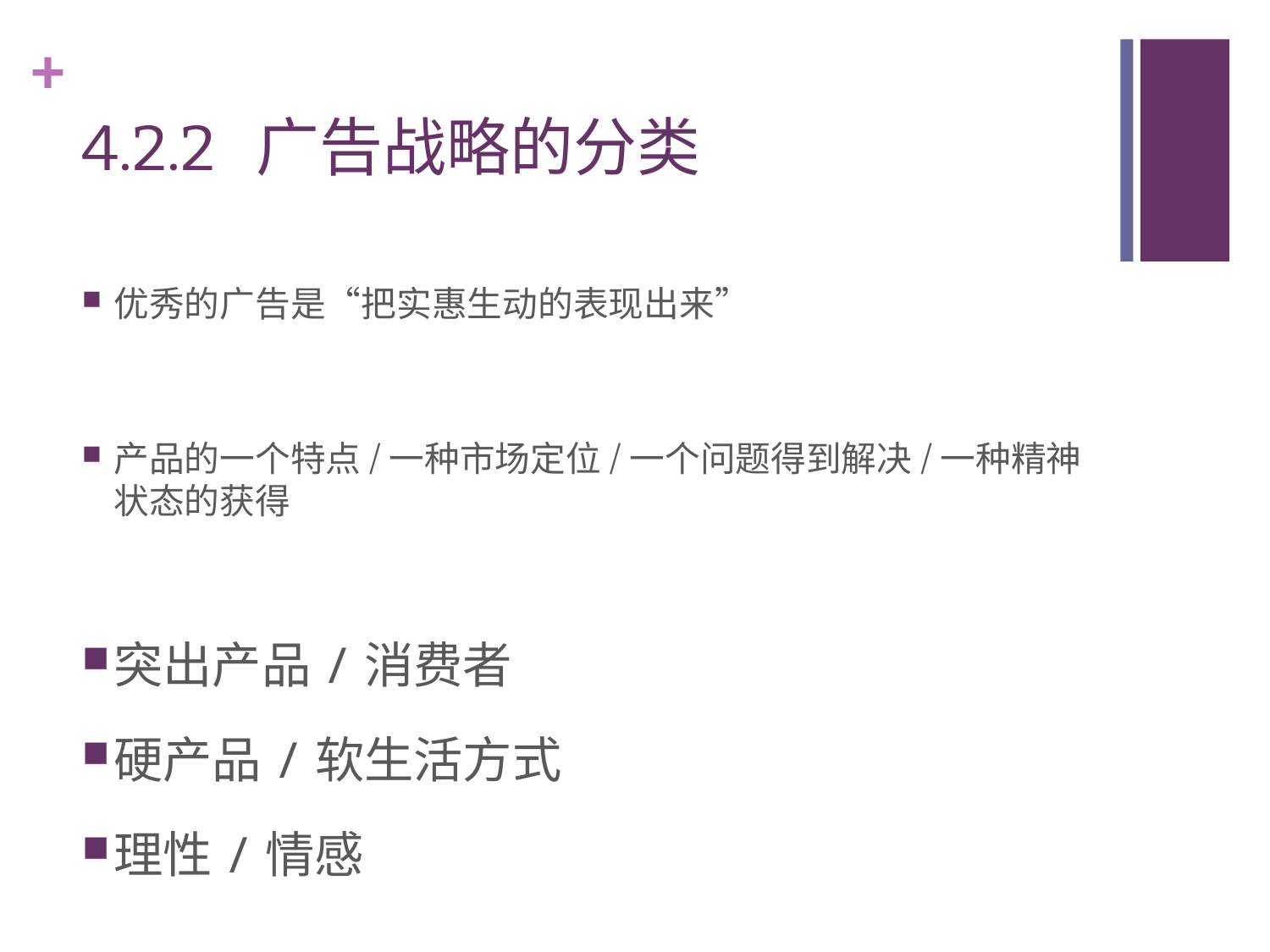

# 4.2.2  广告战略的分类
优秀的广告是“把实惠生动的表现出来”

产品的一个特点/一种市场定位/一个问题得到解决/一种精神状态的获得

突出产品/消费者
硬产品/软生活方式
理性/情感